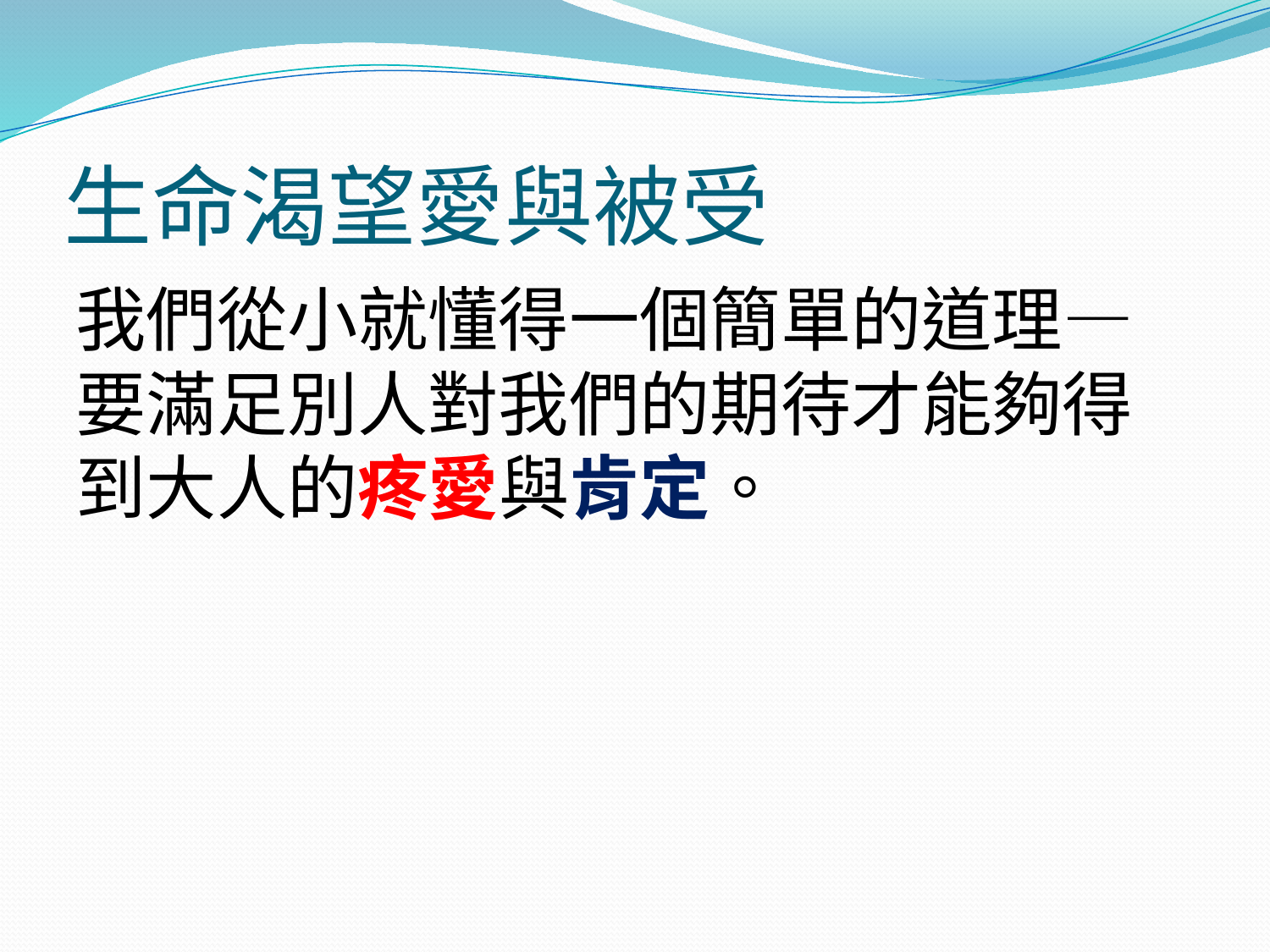

# 生命渴望愛與被受
我們從小就懂得一個簡單的道理— 要滿足別人對我們的期待才能夠得到大人的疼愛與肯定。